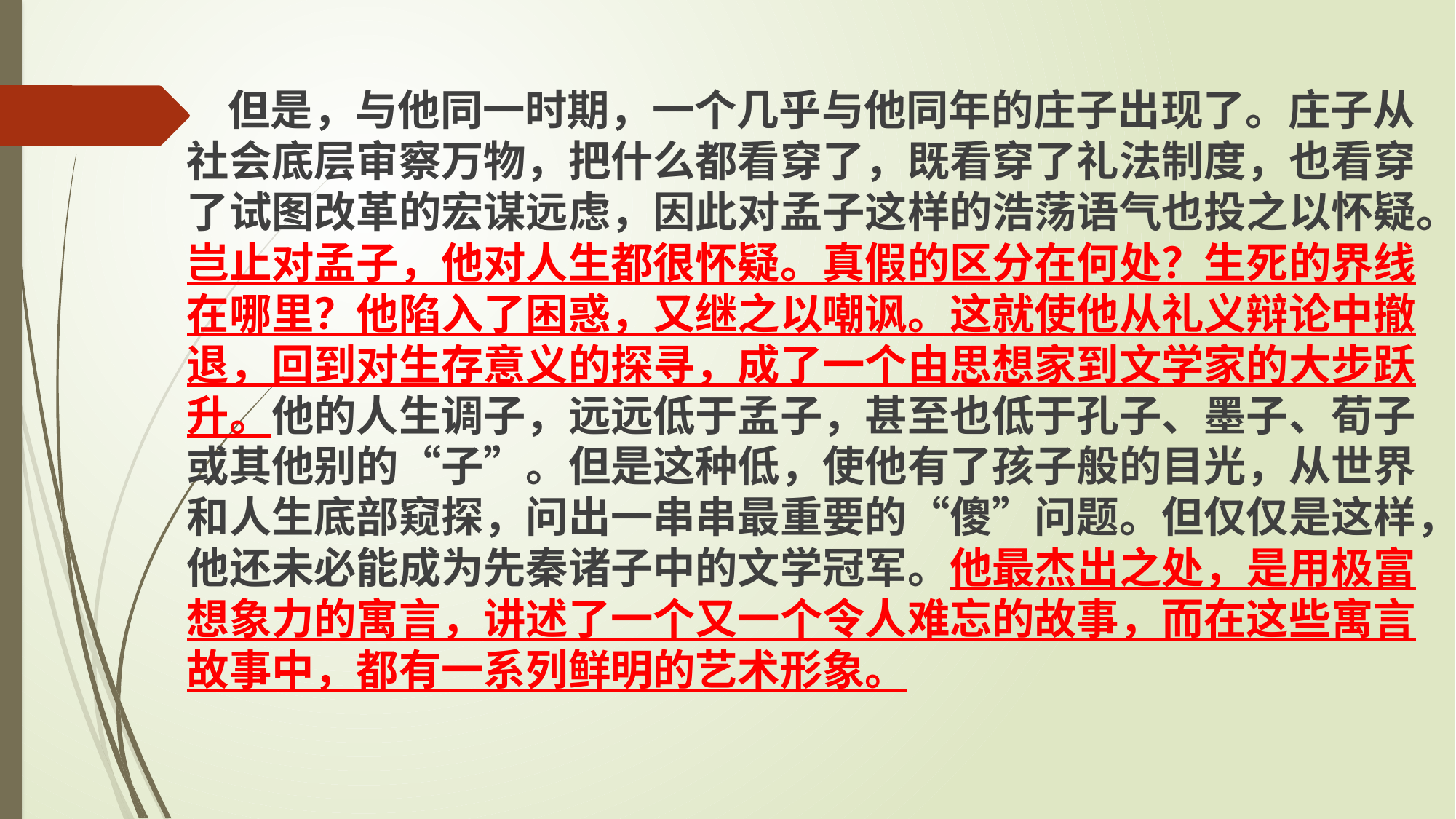

但是，与他同一时期，一个几乎与他同年的庄子出现了。庄子从社会底层审察万物，把什么都看穿了，既看穿了礼法制度，也看穿了试图改革的宏谋远虑，因此对孟子这样的浩荡语气也投之以怀疑。岂止对孟子，他对人生都很怀疑。真假的区分在何处？生死的界线在哪里？他陷入了困惑，又继之以嘲讽。这就使他从礼义辩论中撤退，回到对生存意义的探寻，成了一个由思想家到文学家的大步跃升。他的人生调子，远远低于孟子，甚至也低于孔子、墨子、荀子或其他别的“子”。但是这种低，使他有了孩子般的目光，从世界和人生底部窥探，问出一串串最重要的“傻”问题。但仅仅是这样，他还未必能成为先秦诸子中的文学冠军。他最杰出之处，是用极富想象力的寓言，讲述了一个又一个令人难忘的故事，而在这些寓言故事中，都有一系列鲜明的艺术形象。